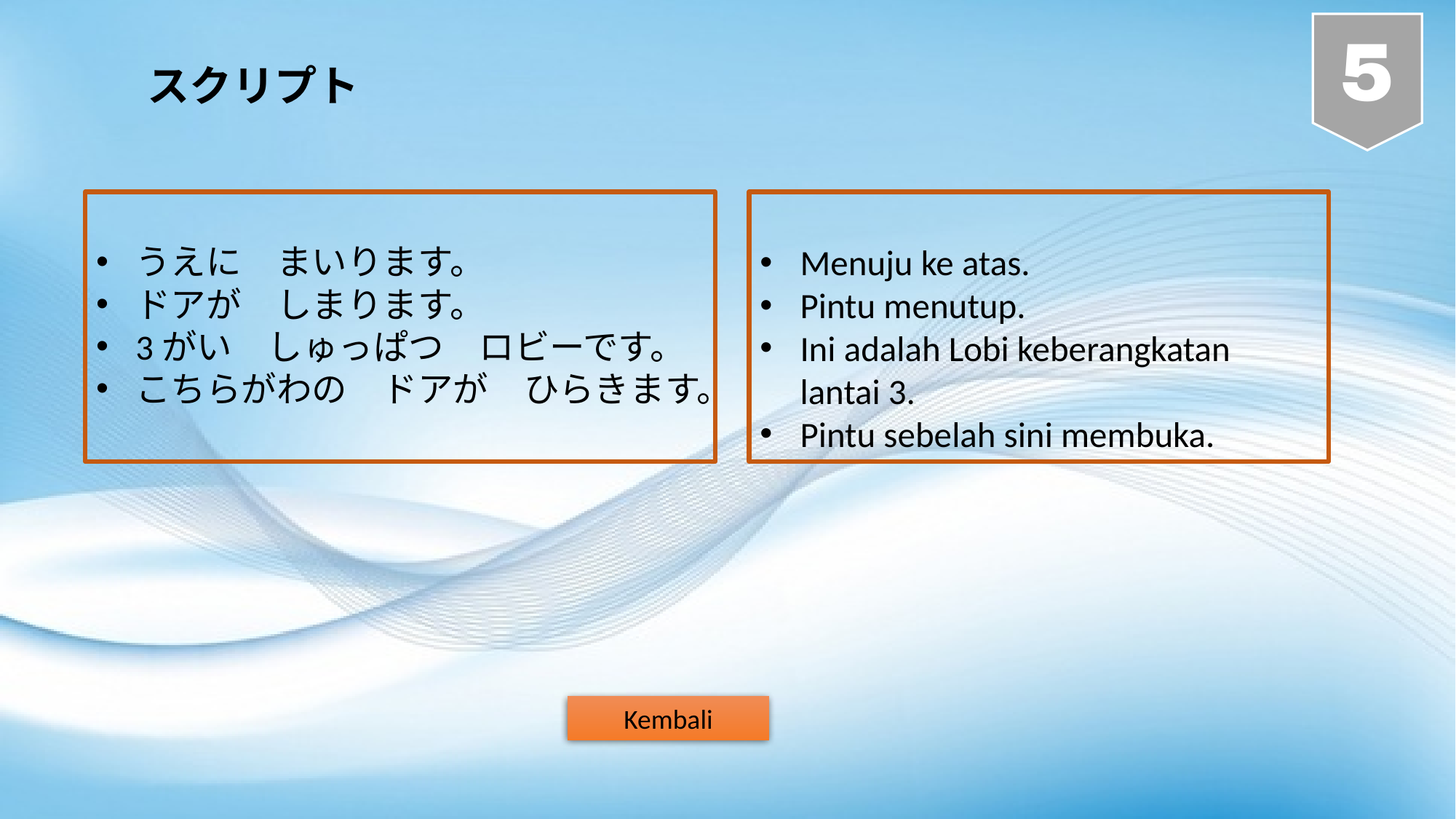

5
スクリプト

うえに　まいります。
ドアが　しまります。
3がい　しゅっぱつ　ロビーです。
こちらがわの　ドアが　ひらきます。

Menuju ke atas.
Pintu menutup.
Ini adalah Lobi keberangkatan lantai 3.
Pintu sebelah sini membuka.

Kembali